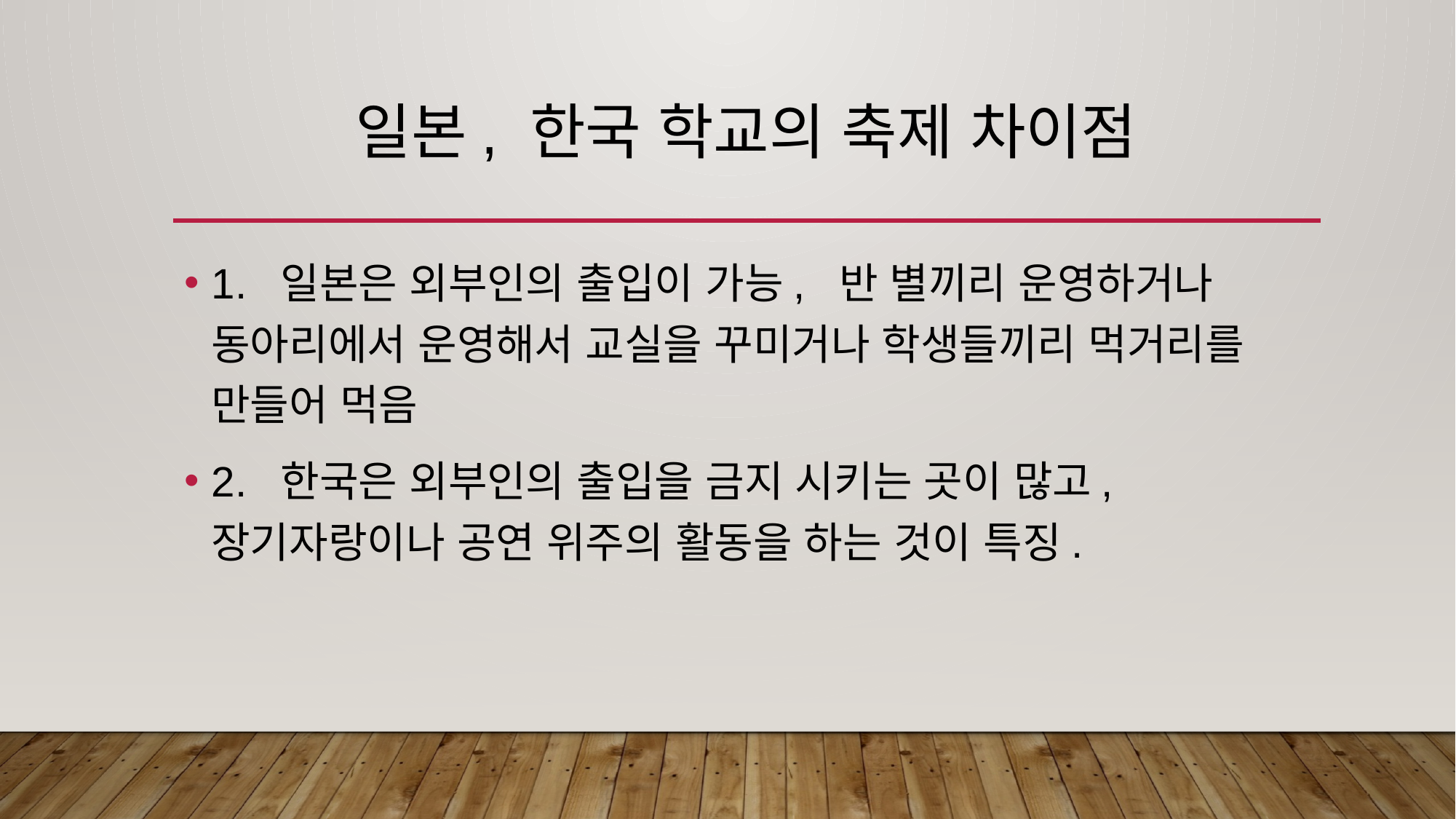

# 일본, 한국 학교의 축제 차이점
1.  일본은 외부인의 출입이 가능,  반 별끼리 운영하거나 동아리에서 운영해서 교실을 꾸미거나 학생들끼리 먹거리를 만들어 먹음
2.  한국은 외부인의 출입을 금지 시키는 곳이 많고, 장기자랑이나 공연 위주의 활동을 하는 것이 특징.